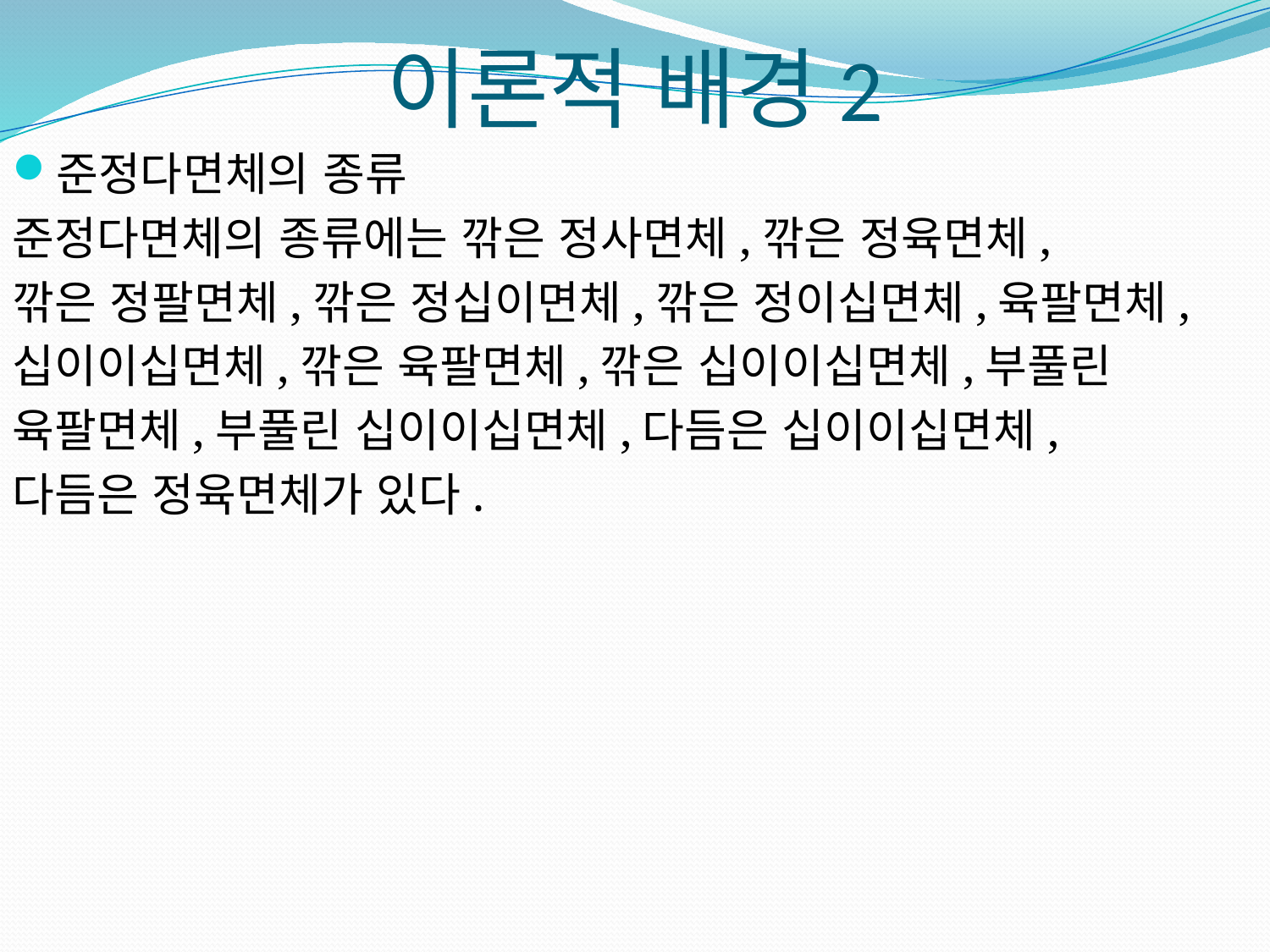

# 이론적 배경2
준정다면체의 종류
준정다면체의 종류에는 깎은 정사면체,깎은 정육면체,
깎은 정팔면체,깎은 정십이면체,깎은 정이십면체,육팔면체,
십이이십면체,깎은 육팔면체,깎은 십이이십면체,부풀린
육팔면체,부풀린 십이이십면체,다듬은 십이이십면체,
다듬은 정육면체가 있다.